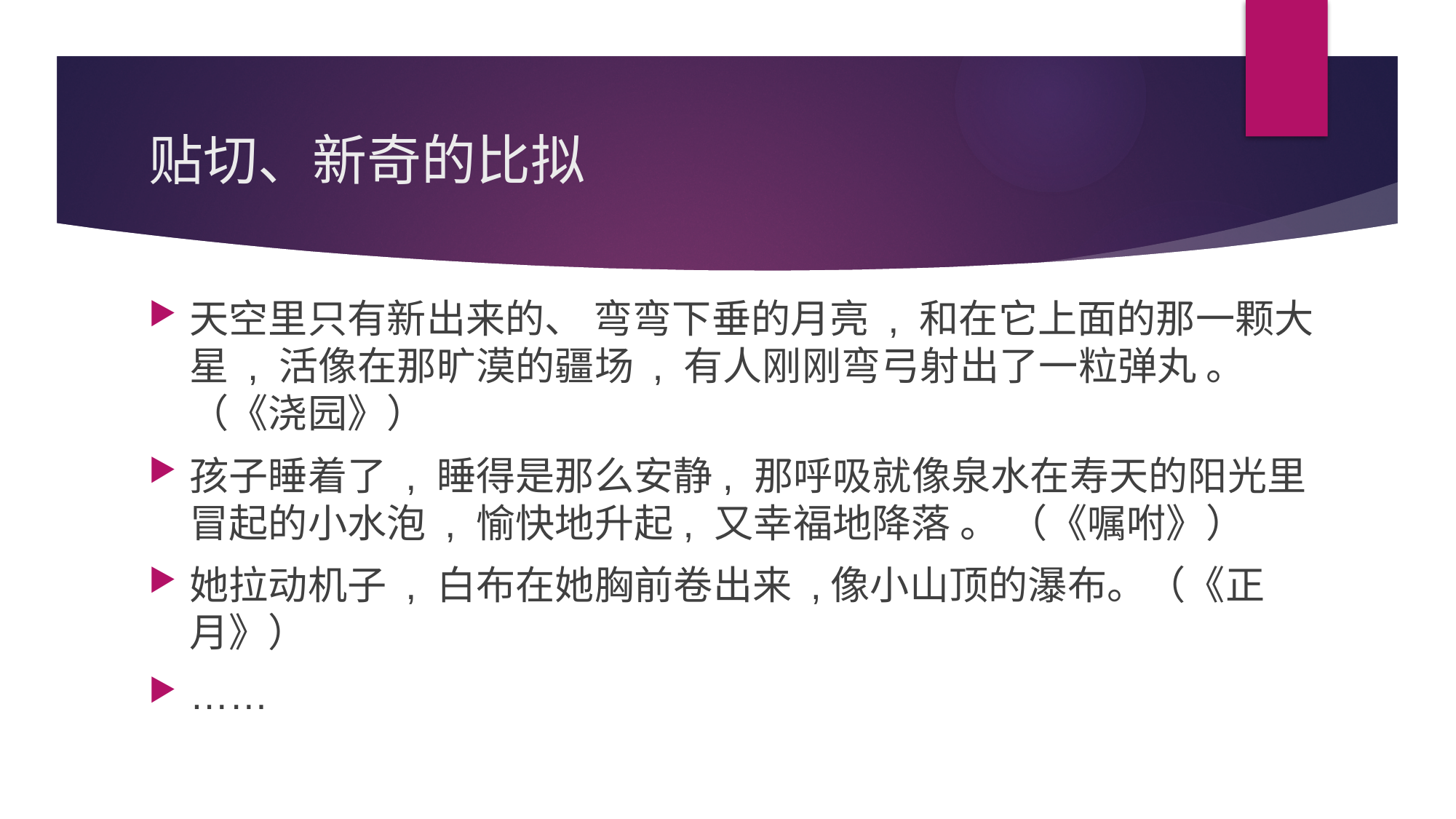

# 贴切、新奇的比拟
天空里只有新出来的、 弯弯下垂的月亮 , 和在它上面的那一颗大星 , 活像在那旷漠的疆场 , 有人刚刚弯弓射出了一粒弹丸 。（《浇园》）
孩子睡着了 , 睡得是那么安静, 那呼吸就像泉水在寿天的阳光里冒起的小水泡 , 愉快地升起, 又幸福地降落 。 （《嘱咐》）
她拉动机子 , 白布在她胸前卷出来 ,像小山顶的瀑布。（《正月》）
……